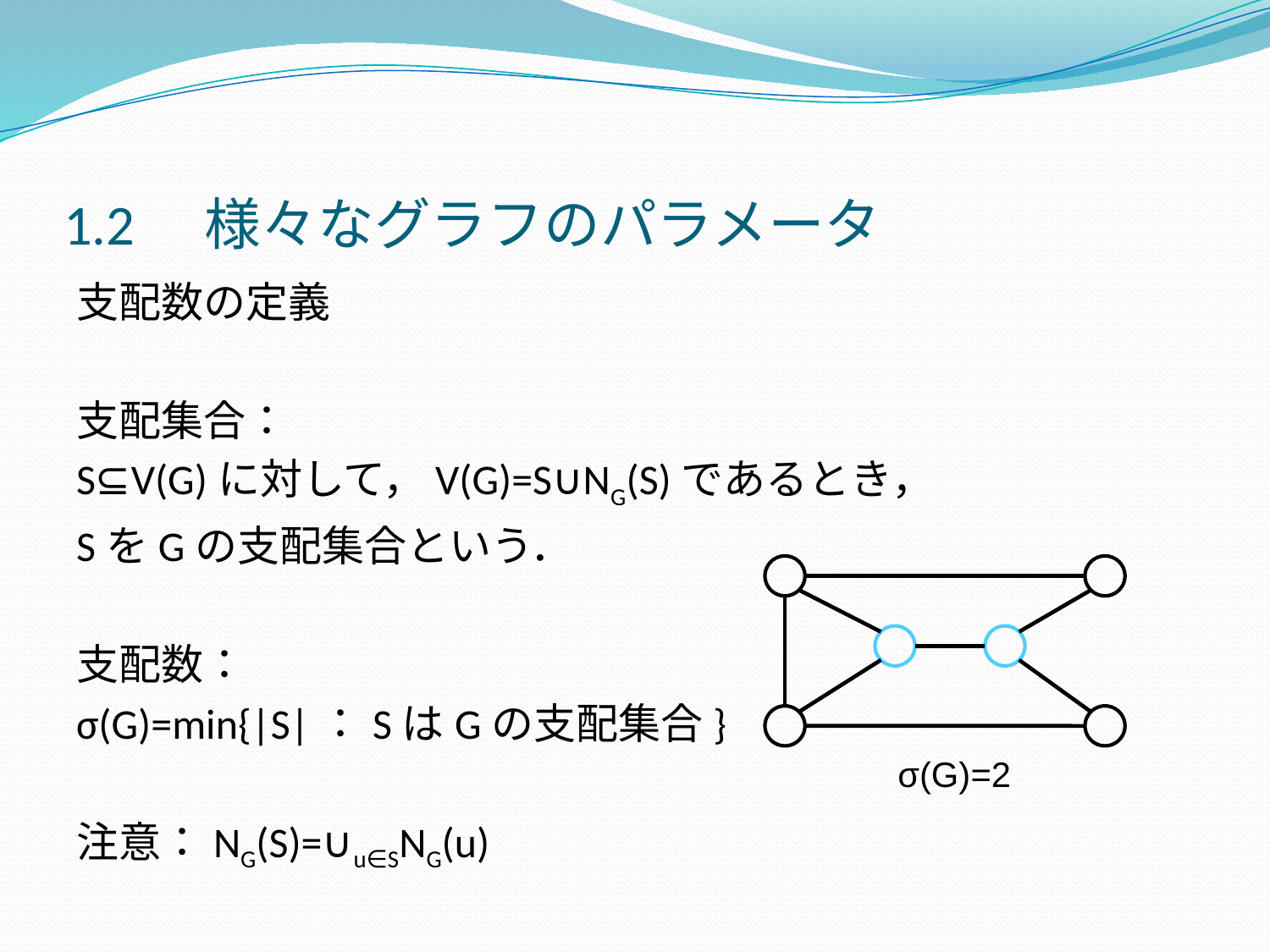

# 1.2　様々なグラフのパラメータ
支配数の定義

支配集合：
S⊆V(G)に対して，V(G)=S∪NG(S)であるとき，
SをGの支配集合という．

支配数：
σ(G)=min{|S|：SはGの支配集合}

注意：NG(S)=∪u∈SNG(u)

σ(G)=2